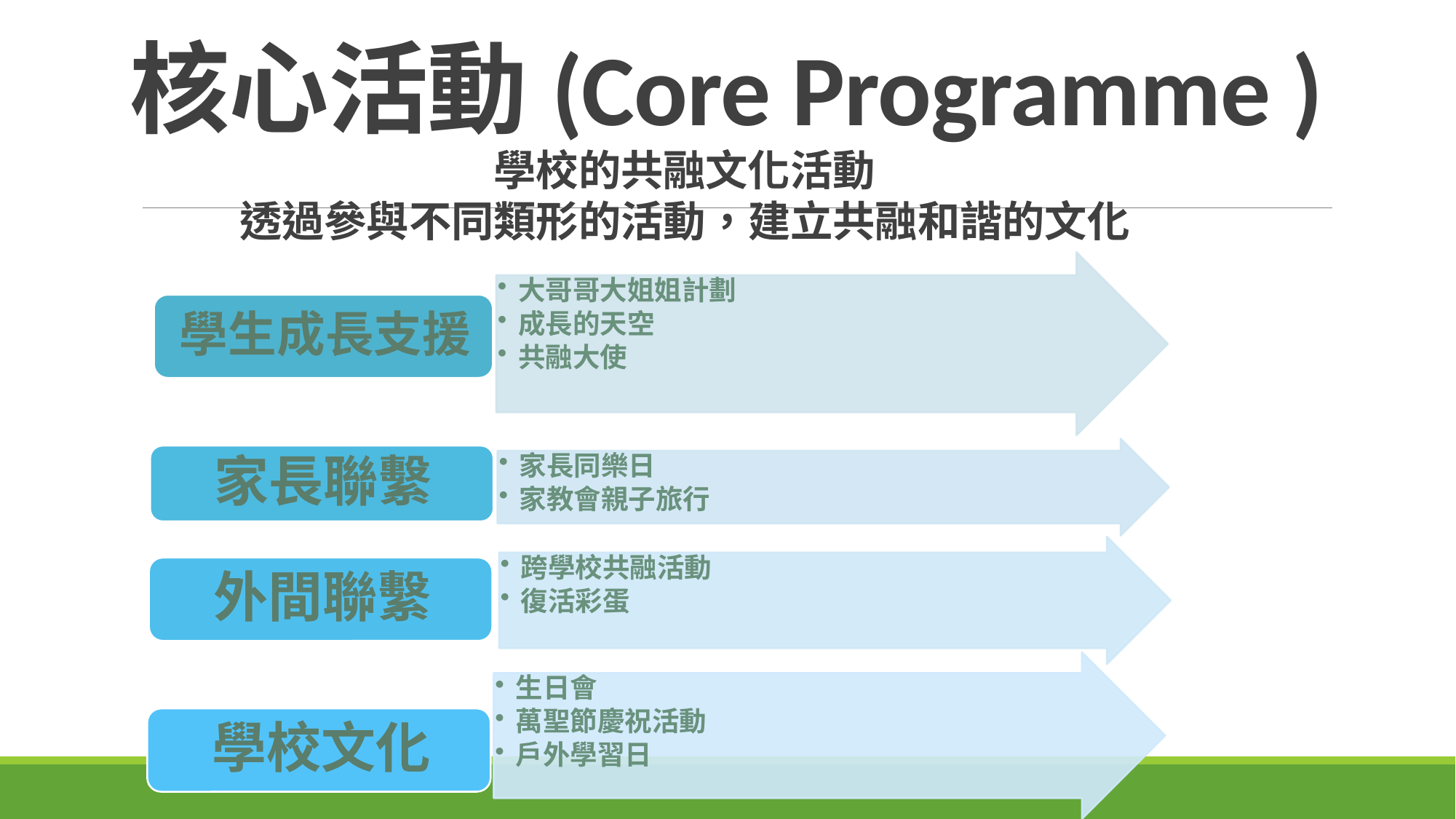

# 核心活動(Core Programme )
學校的共融文化活動
透過參與不同類形的活動，建立共融和諧的文化
大哥哥大姐姐計劃
成長的天空
共融大使
學生成長支援
家長同樂日
家教會親子旅行
家長聯繫
跨學校共融活動
復活彩蛋
外間聯繫
生日會
萬聖節慶祝活動
户外學習日
學校文化